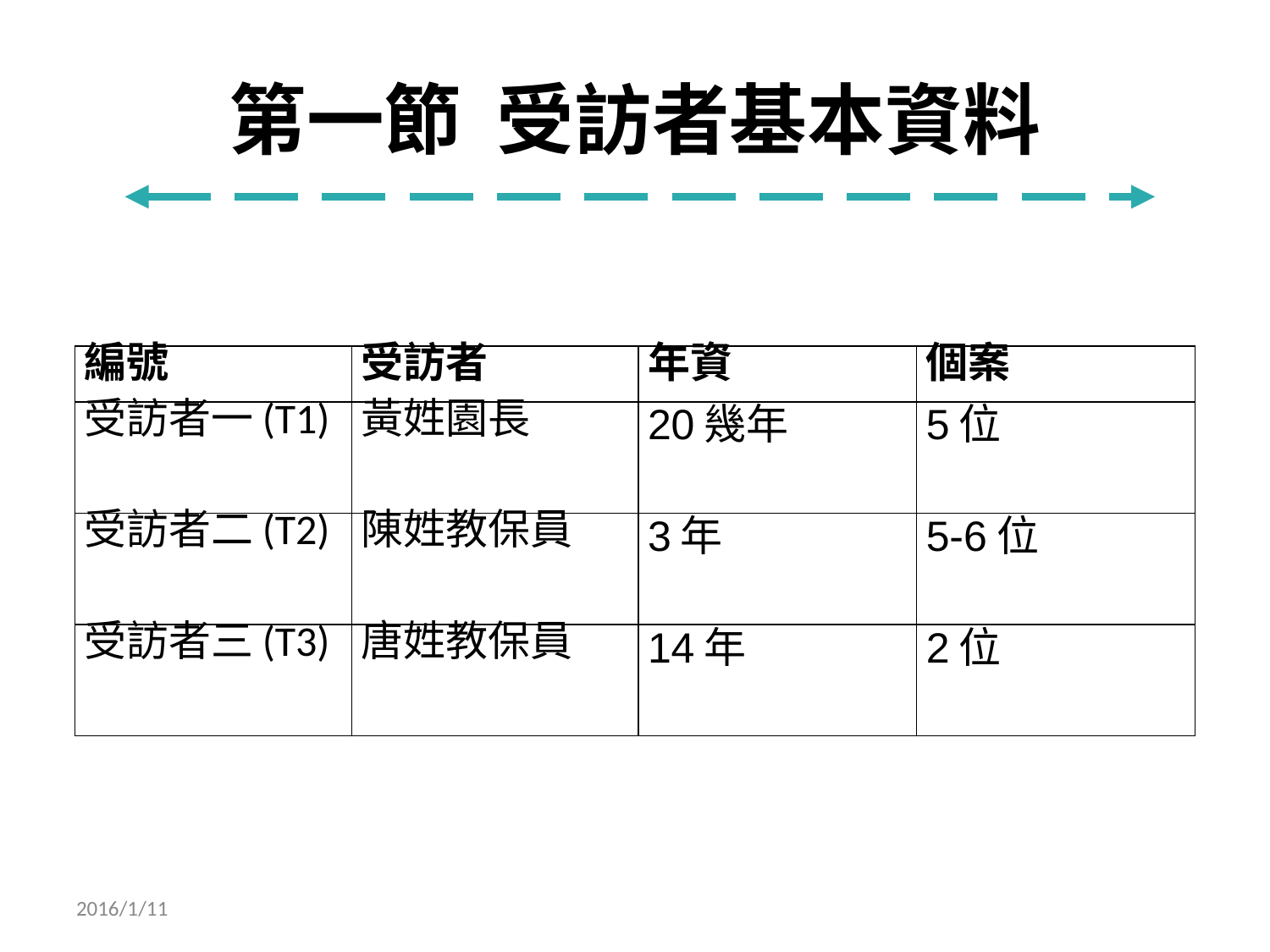

# 第一節  受訪者基本資料
| 編號 | 受訪者 | 年資 | 個案 |
| --- | --- | --- | --- |
| 受訪者一(T1) | 黃姓園長 | 20幾年 | 5位 |
| 受訪者二(T2) | 陳姓教保員 | 3年 | 5-6位 |
| 受訪者三(T3) | 唐姓教保員 | 14年 | 2位 |
2016/1/11